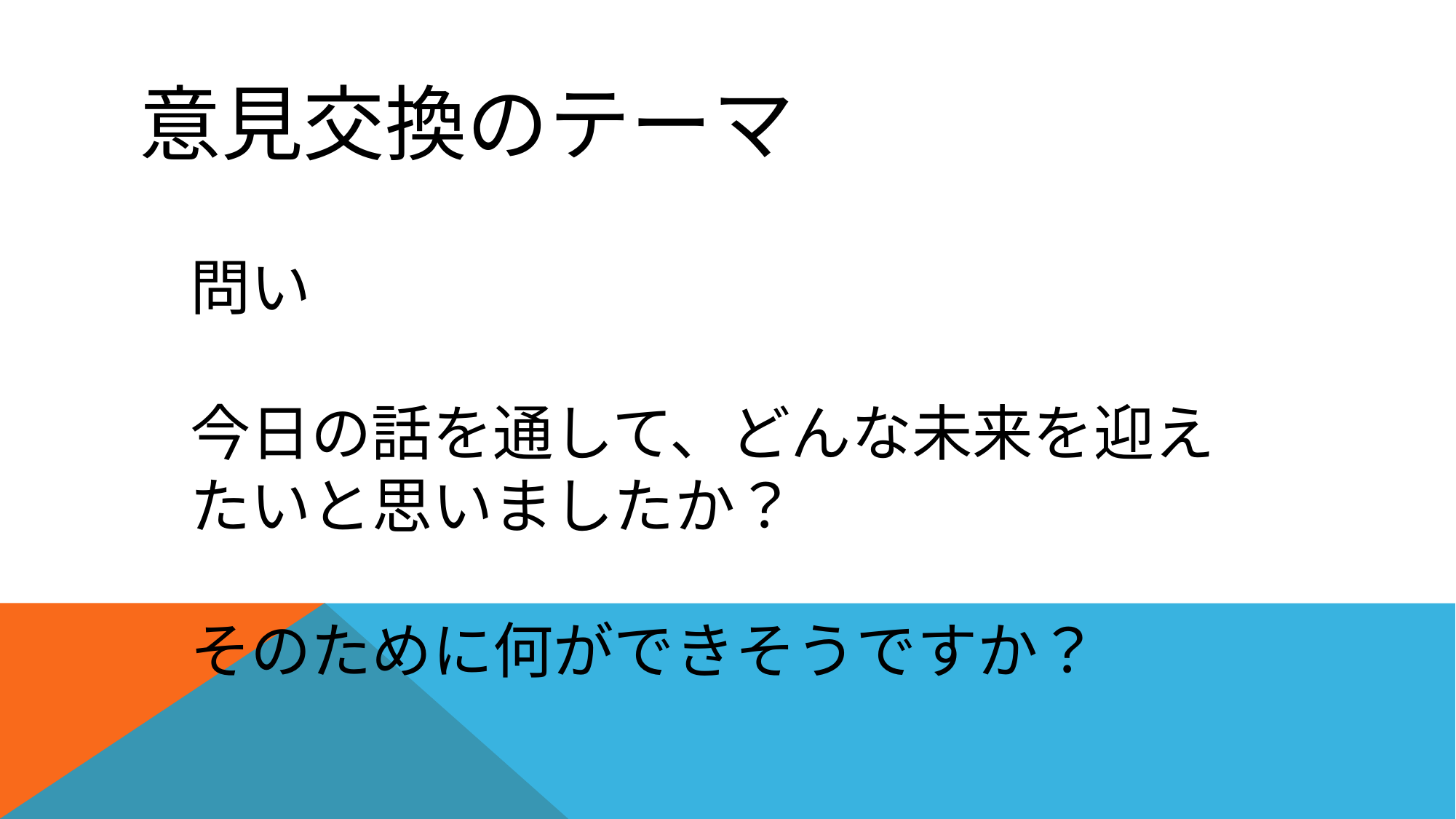

意見交換のテーマ
問い

今日の話を通して、どんな未来を迎えたいと思いましたか？

そのために何ができそうですか？